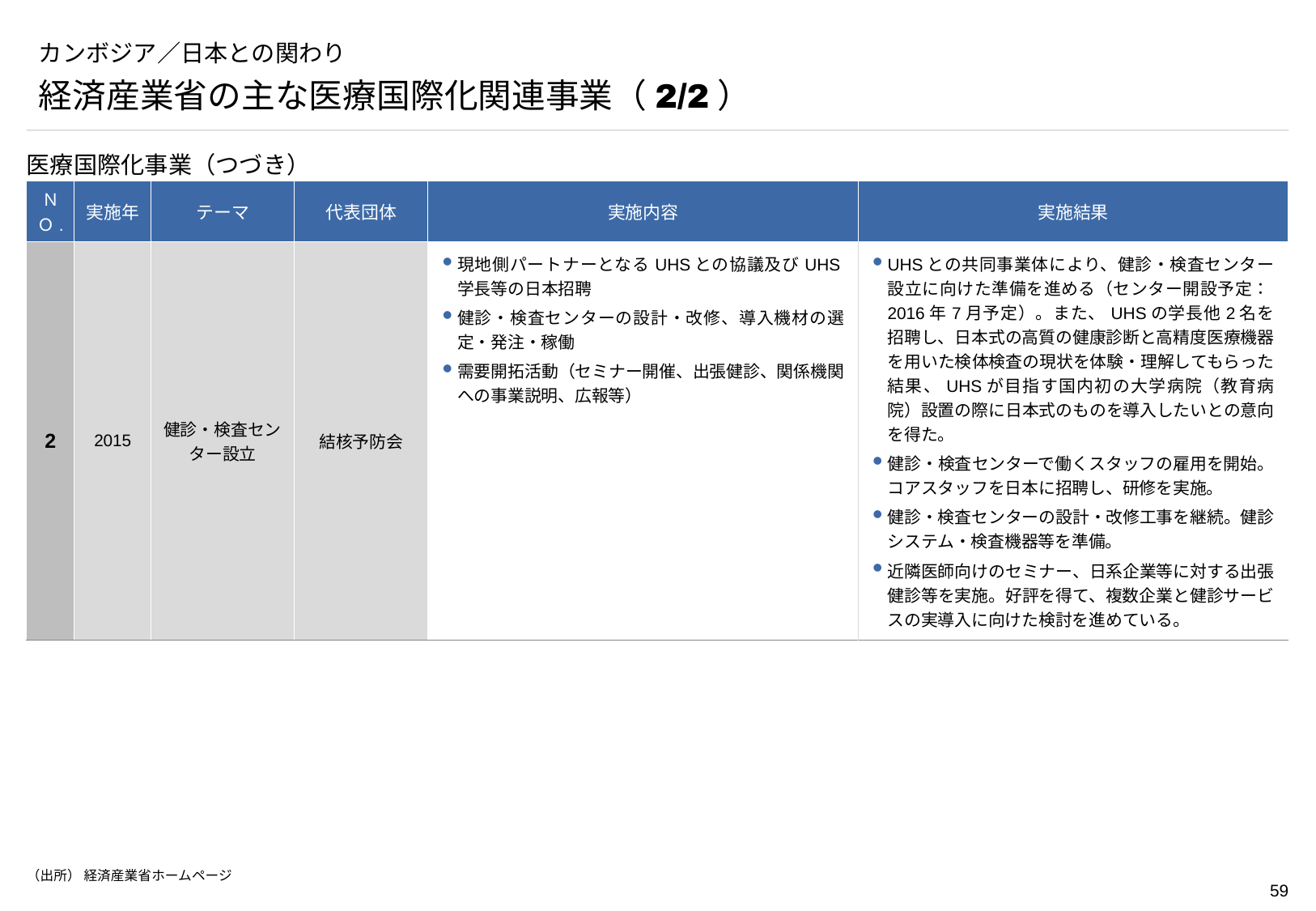

# カンボジア／日本との関わり
経済産業省の主な医療国際化関連事業（2/2）
医療国際化事業（つづき）
| ＮＯ. | 実施年 | テーマ | 代表団体 | 実施内容 | 実施結果 |
| --- | --- | --- | --- | --- | --- |
| 2 | 2015 | 健診・検査センター設立 | 結核予防会 | 現地側パートナーとなるUHSとの協議及びUHS学長等の日本招聘 健診・検査センターの設計・改修、導入機材の選定・発注・稼働 需要開拓活動（セミナー開催、出張健診、関係機関への事業説明、広報等） | UHSとの共同事業体により、健診・検査センター設立に向けた準備を進める（センター開設予定：2016年7月予定）。また、UHSの学長他2名を招聘し、日本式の高質の健康診断と高精度医療機器を用いた検体検査の現状を体験・理解してもらった結果、UHSが目指す国内初の大学病院（教育病院）設置の際に日本式のものを導入したいとの意向を得た。 健診・検査センターで働くスタッフの雇用を開始。コアスタッフを日本に招聘し、研修を実施。 健診・検査センターの設計・改修工事を継続。健診システム・検査機器等を準備。 近隣医師向けのセミナー、日系企業等に対する出張健診等を実施。好評を得て、複数企業と健診サービスの実導入に向けた検討を進めている。 |
（出所） 経済産業省ホームページ